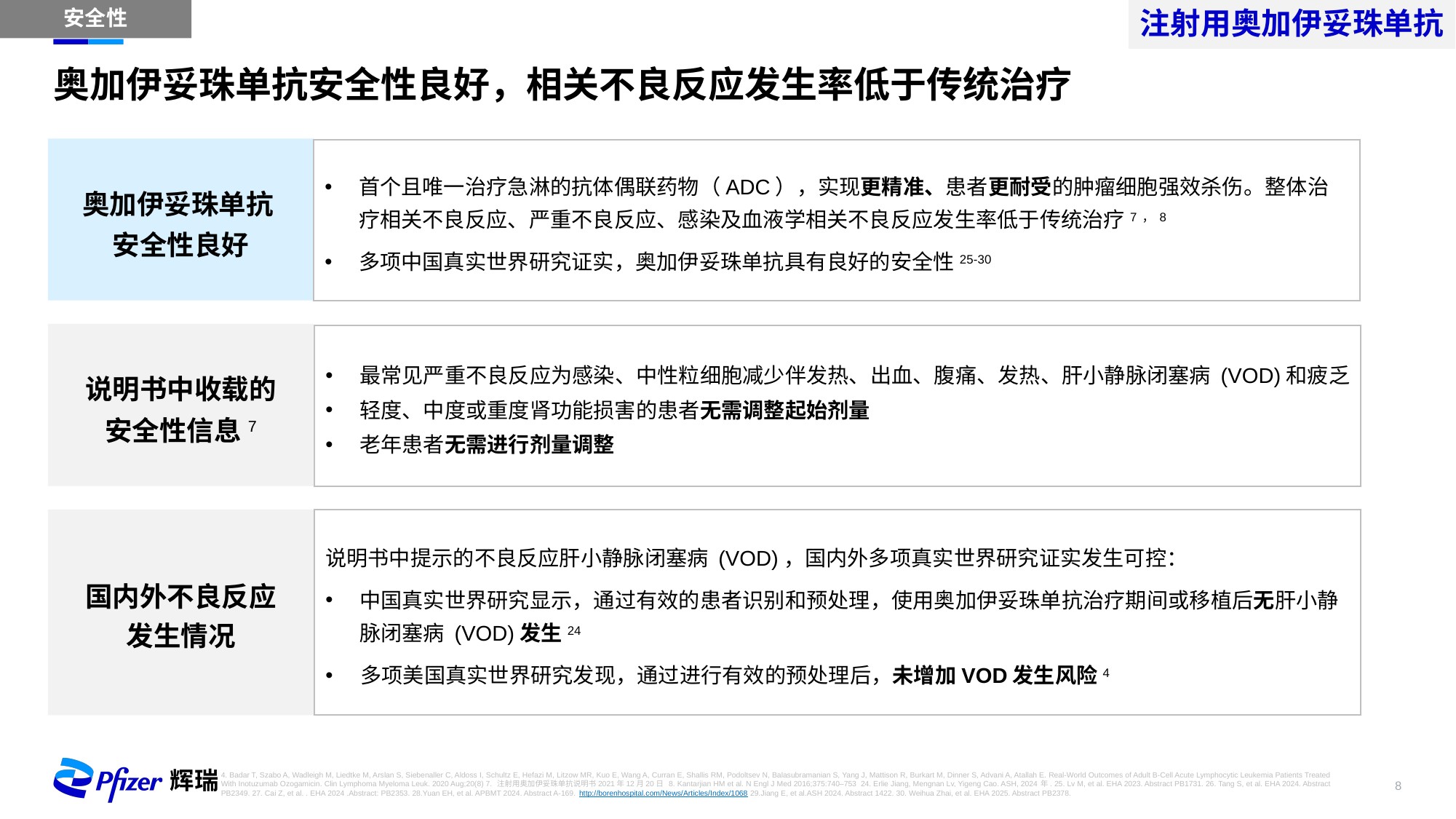

注射用奥加伊妥珠单抗
安全性
奥加伊妥珠单抗安全性良好，相关不良反应发生率低于传统治疗
奥加伊妥珠单抗
安全性良好
首个且唯一治疗急淋的抗体偶联药物（ADC），实现更精准、患者更耐受的肿瘤细胞强效杀伤。整体治疗相关不良反应、严重不良反应、感染及血液学相关不良反应发生率低于传统治疗7，8
多项中国真实世界研究证实，奥加伊妥珠单抗具有良好的安全性25-30
说明书中收载的
安全性信息7
最常见严重不良反应为感染、中性粒细胞减少伴发热、出血、腹痛、发热、肝小静脉闭塞病 (VOD)和疲乏
轻度、中度或重度肾功能损害的患者无需调整起始剂量
老年患者无需进行剂量调整
国内外不良反应
发生情况
说明书中提示的不良反应肝小静脉闭塞病 (VOD)，国内外多项真实世界研究证实发生可控：
中国真实世界研究显示，通过有效的患者识别和预处理，使用奥加伊妥珠单抗治疗期间或移植后无肝小静脉闭塞病 (VOD)发生24
  多项美国真实世界研究发现，通过进行有效的预处理后，未增加VOD发生风险4
4. Badar T, Szabo A, Wadleigh M, Liedtke M, Arslan S, Siebenaller C, Aldoss I, Schultz E, Hefazi M, Litzow MR, Kuo E, Wang A, Curran E, Shallis RM, Podoltsev N, Balasubramanian S, Yang J, Mattison R, Burkart M, Dinner S, Advani A, Atallah E. Real-World Outcomes of Adult B-Cell Acute Lymphocytic Leukemia Patients Treated With Inotuzumab Ozogamicin. Clin Lymphoma Myeloma Leuk. 2020 Aug;20(8) 7. 注射用奥加伊妥珠单抗说明书2021年12月20日  8. Kantarjian HM et al. N Engl J Med 2016;375:740–753  24. Erlie Jiang, Mengnan Lv, Yigeng Cao. ASH, 2024年. 25. Lv M, et al. EHA 2023. Abstract PB1731. 26. Tang S, et al. EHA 2024. Abstract PB2349. 27. Cai Z, et al. . EHA 2024 .Abstract: PB2353. 28.Yuan EH, et al. APBMT 2024. Abstract A-169. http://borenhospital.com/News/Articles/Index/1068 29.Jiang E, et al.ASH 2024. Abstract 1422. 30. Weihua Zhai, et al. EHA 2025. Abstract PB2378.